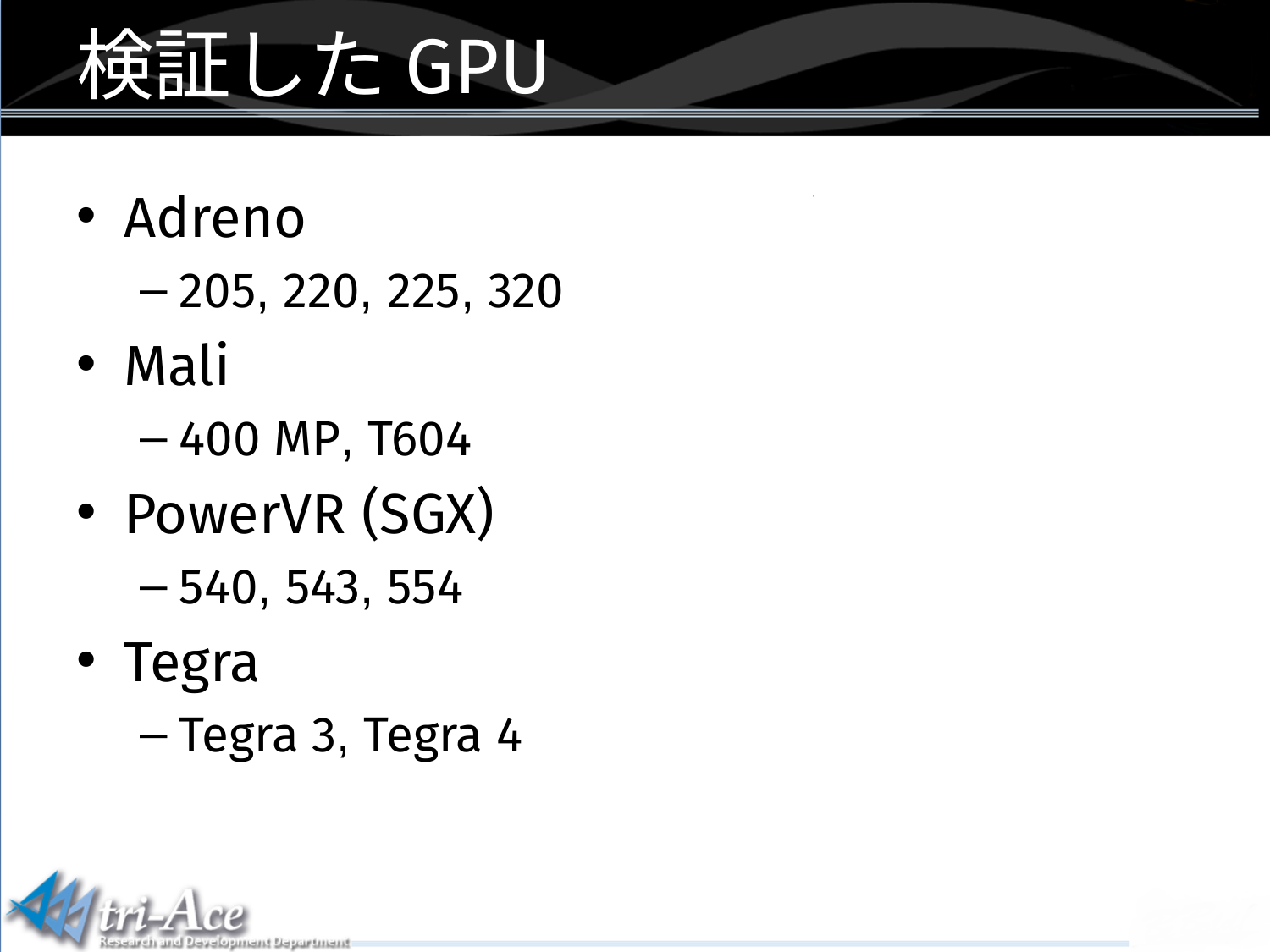

検証したGPU
Adreno
205, 220, 225, 320
Mali
400 MP, T604
PowerVR (SGX)
540, 543, 554
Tegra
Tegra 3, Tegra 4